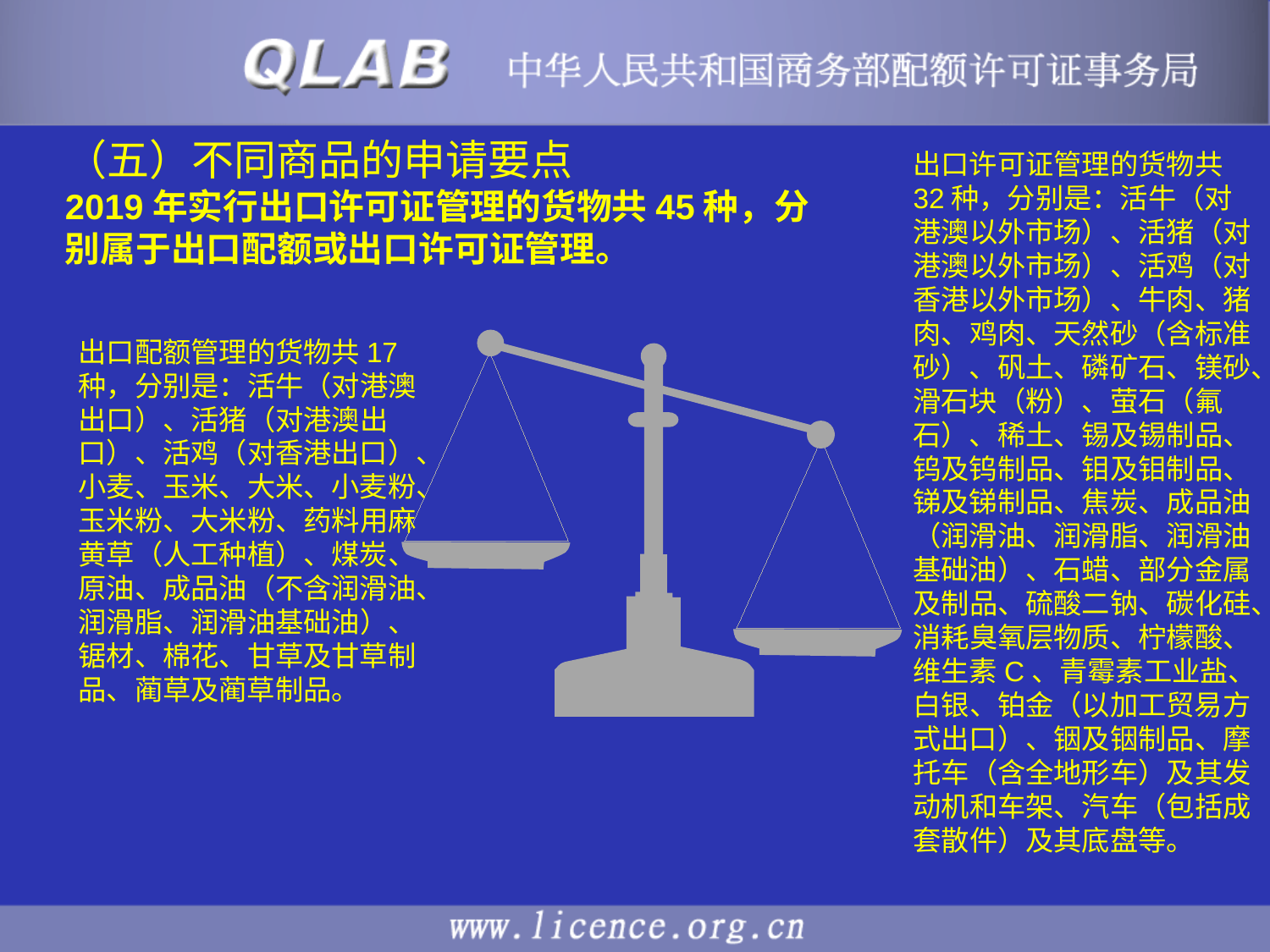

（五）不同商品的申请要点
2019年实行出口许可证管理的货物共45种，分别属于出口配额或出口许可证管理。
出口许可证管理的货物共32种，分别是：活牛（对港澳以外市场）、活猪（对港澳以外市场）、活鸡（对香港以外市场）、牛肉、猪肉、鸡肉、天然砂（含标准砂）、矾土、磷矿石、镁砂、滑石块（粉）、萤石（氟石）、稀土、锡及锡制品、钨及钨制品、钼及钼制品、锑及锑制品、焦炭、成品油（润滑油、润滑脂、润滑油基础油）、石蜡、部分金属及制品、硫酸二钠、碳化硅、消耗臭氧层物质、柠檬酸、维生素C、青霉素工业盐、白银、铂金（以加工贸易方式出口）、铟及铟制品、摩托车（含全地形车）及其发动机和车架、汽车（包括成套散件）及其底盘等。
e7d195523061f1c0cef09ac28eaae964ec9988a5cce77c8b8C1E4685C6E6B40CD7615480512384A61EE159C6FE0045D14B61E85D0A95589D558B81FFC809322ACC20DC2254D928200A3EA0841B8B1814961BE795024DFDEF45878460D5EEC04B3DB4C246007153409DEDE37CA726A66AF19B77CE744E11CADCFB09B3408DEC1F688348922E38CCEE
出口配额管理的货物共17种，分别是：活牛（对港澳出口）、活猪（对港澳出口）、活鸡（对香港出口）、小麦、玉米、大米、小麦粉、玉米粉、大米粉、药料用麻黄草（人工种植）、煤炭、原油、成品油（不含润滑油、润滑脂、润滑油基础油）、锯材、棉花、甘草及甘草制品、蔺草及蔺草制品。